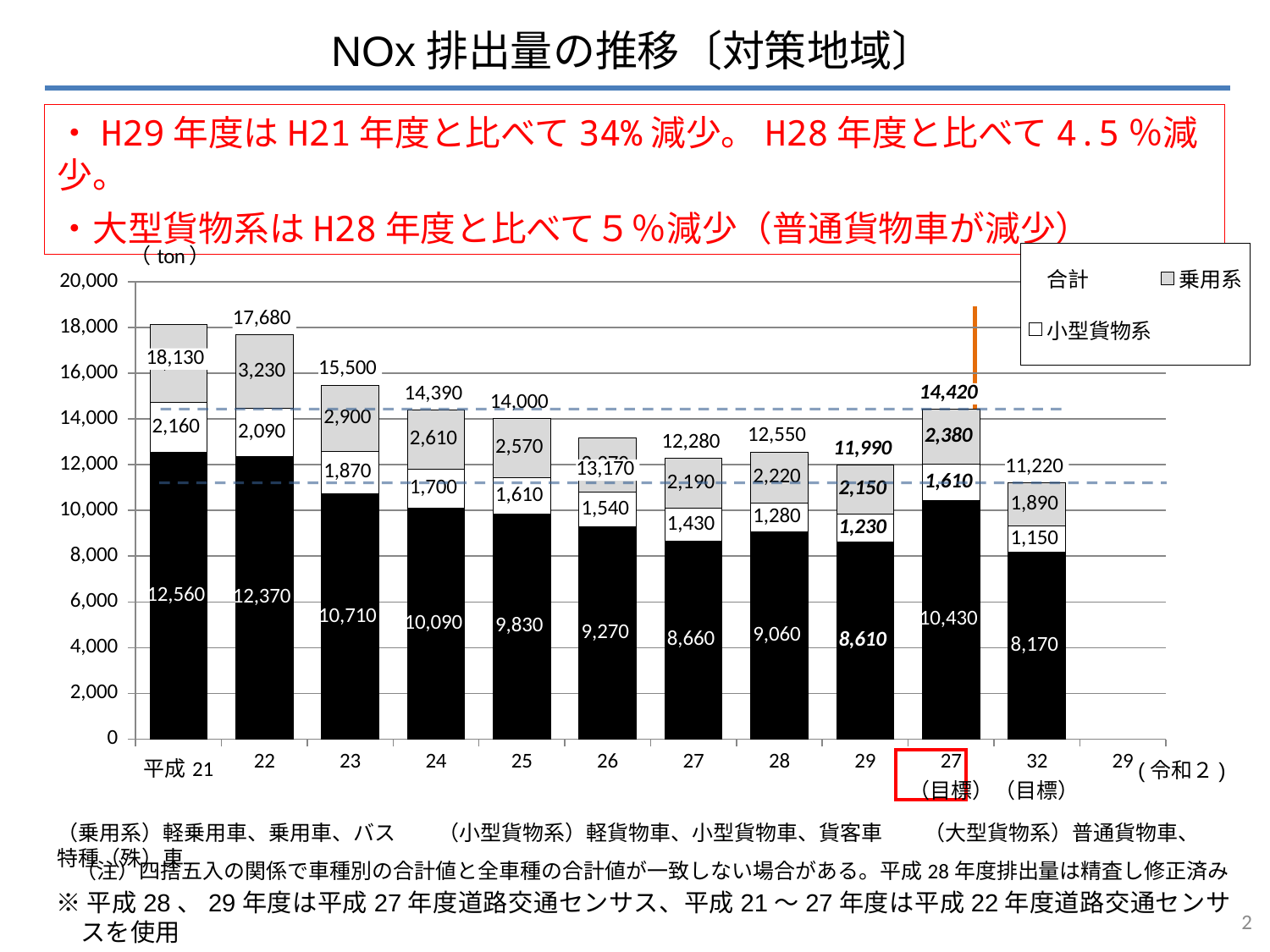

NOx排出量の推移〔対策地域〕
・H29年度はH21年度と比べて34%減少。H28年度と比べて4.5％減少。
・大型貨物系はH28年度と比べて５％減少（普通貨物車が減少）

[unsupported chart]

(令和２)

（乗用系）軽乗用車、乗用車、バス　　（小型貨物系）軽貨物車、小型貨物車、貨客車　　（大型貨物系）普通貨物車、特種（殊）車
（注）四捨五入の関係で車種別の合計値と全車種の合計値が一致しない場合がある。平成28年度排出量は精査し修正済み
※平成28、29年度は平成27年度道路交通センサス、平成21～27年度は平成22年度道路交通センサスを使用
2